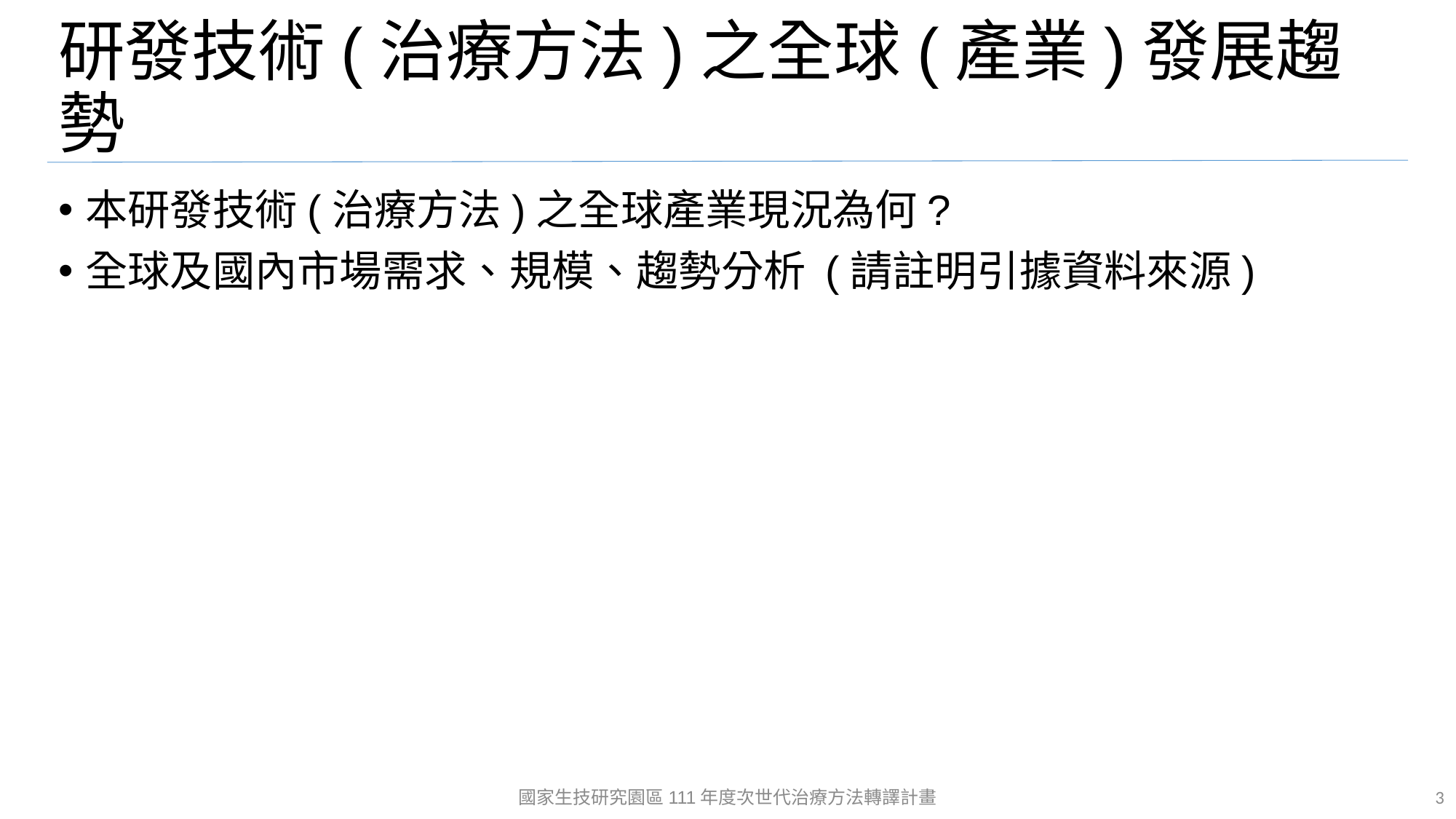

# 研發技術(治療方法)之全球(產業)發展趨勢
本研發技術(治療方法)之全球產業現況為何?
全球及國內市場需求、規模、趨勢分析 (請註明引據資料來源)
國家生技研究園區111年度次世代治療方法轉譯計畫
3